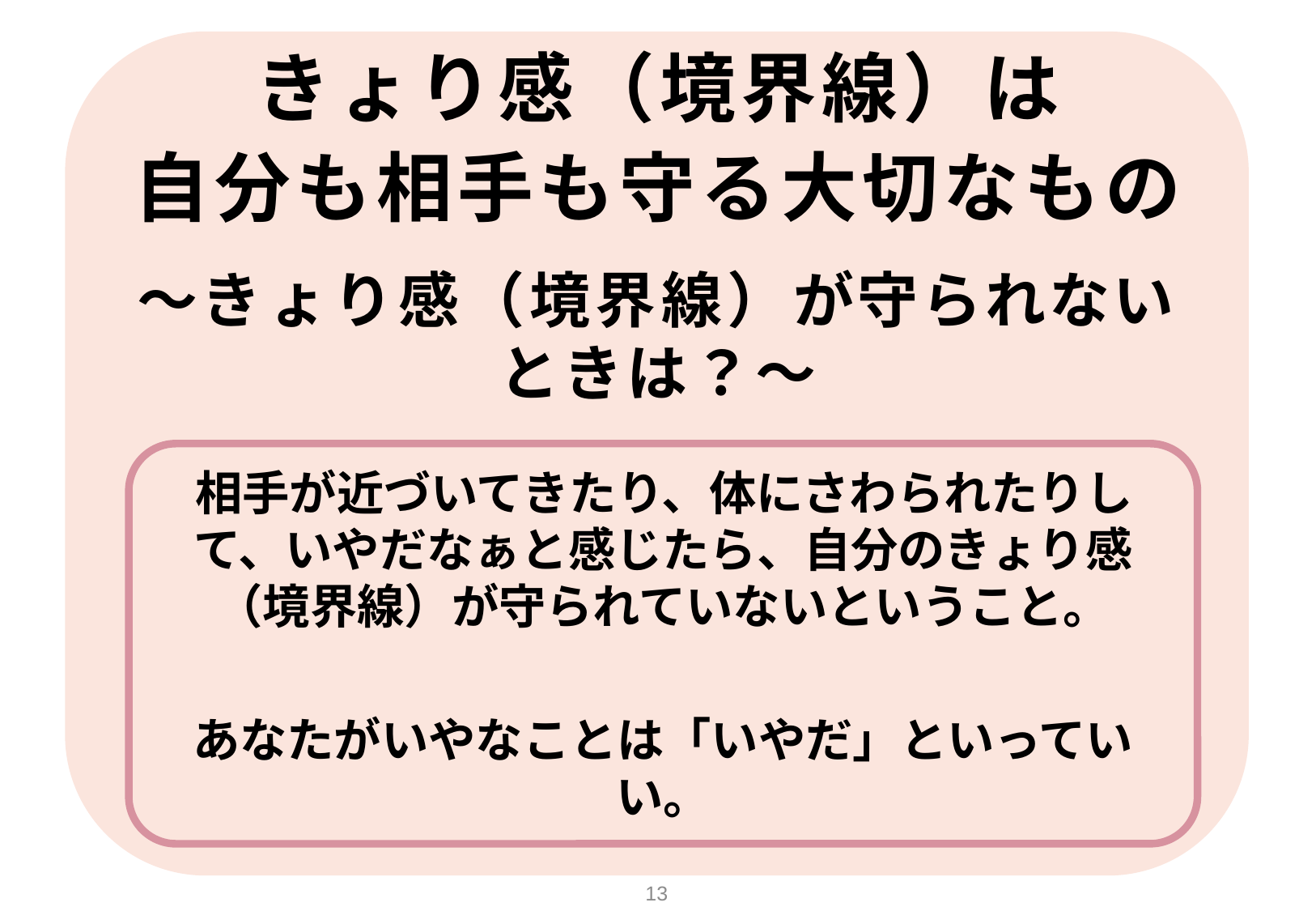

きょり感（境界線）は
自分も相手も守る大切なもの
～きょり感（境界線）が守られないときは？～
相手が近づいてきたり、体にさわられたりして、いやだなぁと感じたら、自分のきょり感（境界線）が守られていないということ。

あなたがいやなことは「いやだ」といっていい。
13